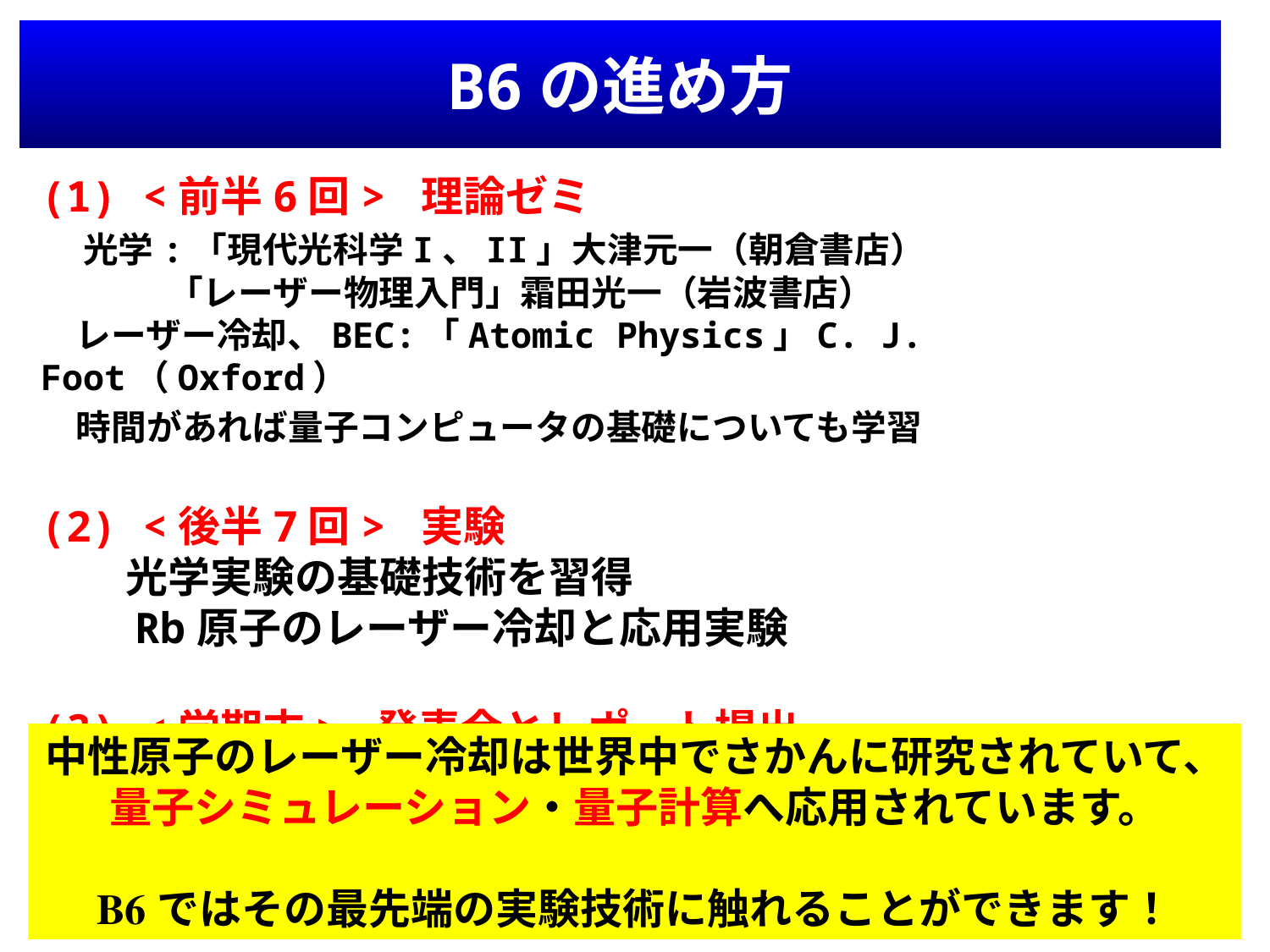

B6の進め方
 <前半6回> 理論ゼミ
　光学:「現代光科学I、II」大津元一（朝倉書店）
	「レーザー物理入門」霜田光一（岩波書店）
　レーザー冷却、BEC:「Atomic Physics」C. J. Foot（Oxford）
　時間があれば量子コンピュータの基礎についても学習

 <後半7回> 実験
　　光学実験の基礎技術を習得
　　Rb原子のレーザー冷却と応用実験

(3) <学期末> 発表会とレポート提出
中性原子のレーザー冷却は世界中でさかんに研究されていて、
量子シミュレーション・量子計算へ応用されています。

B6ではその最先端の実験技術に触れることができます！